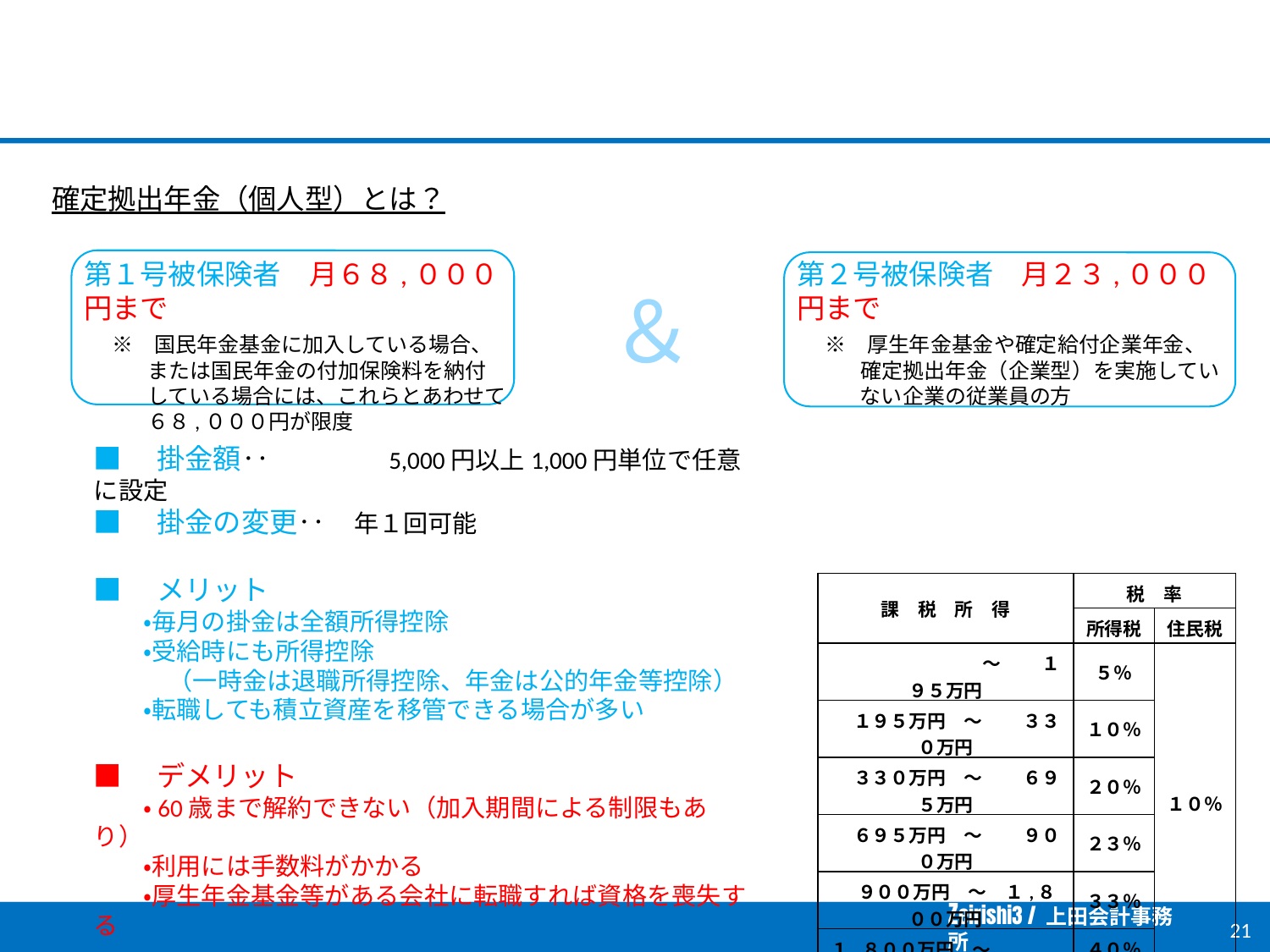

確定拠出年金（個人型）とは？

第１号被保険者　月６８,０００円まで
　※　国民年金基金に加入している場合、
　　　または国民年金の付加保険料を納付
　　　している場合には、これらとあわせて
　　　６８,０００円が限度
第２号被保険者　月２３,０００円まで
　※　厚生年金基金や確定給付企業年金、
　　　確定拠出年金（企業型）を実施してい
　　　ない企業の従業員の方

＆
■　掛金額‥　　　　5,000円以上1,000円単位で任意に設定
■　掛金の変更‥　年１回可能

■　メリット
　　・毎月の掛金は全額所得控除
　　・受給時にも所得控除
　　　（一時金は退職所得控除、年金は公的年金等控除）
　　・転職しても積立資産を移管できる場合が多い

■　デメリット
　　・60歳まで解約できない（加入期間による制限もあり）
　　・利用には手数料がかかる
　　・厚生年金基金等がある会社に転職すれば資格を喪失する
| 課　税　所　得 | 税　率 |  |
| --- | --- | --- |
|  | 所得税 | 住民税 |
| ～　　 １９５万円 | ５％ | １０％ |
| １９５万円　～　　 ３３０万円 | １０％ |  |
| ３３０万円　～　　 ６９５万円 | ２０％ |  |
| ６９５万円　～　　 ９００万円 | ２３％ |  |
| ９００万円　～　１,８００万円 | ３３％ |  |
| １,８００万円　～ | ４０％ |  |